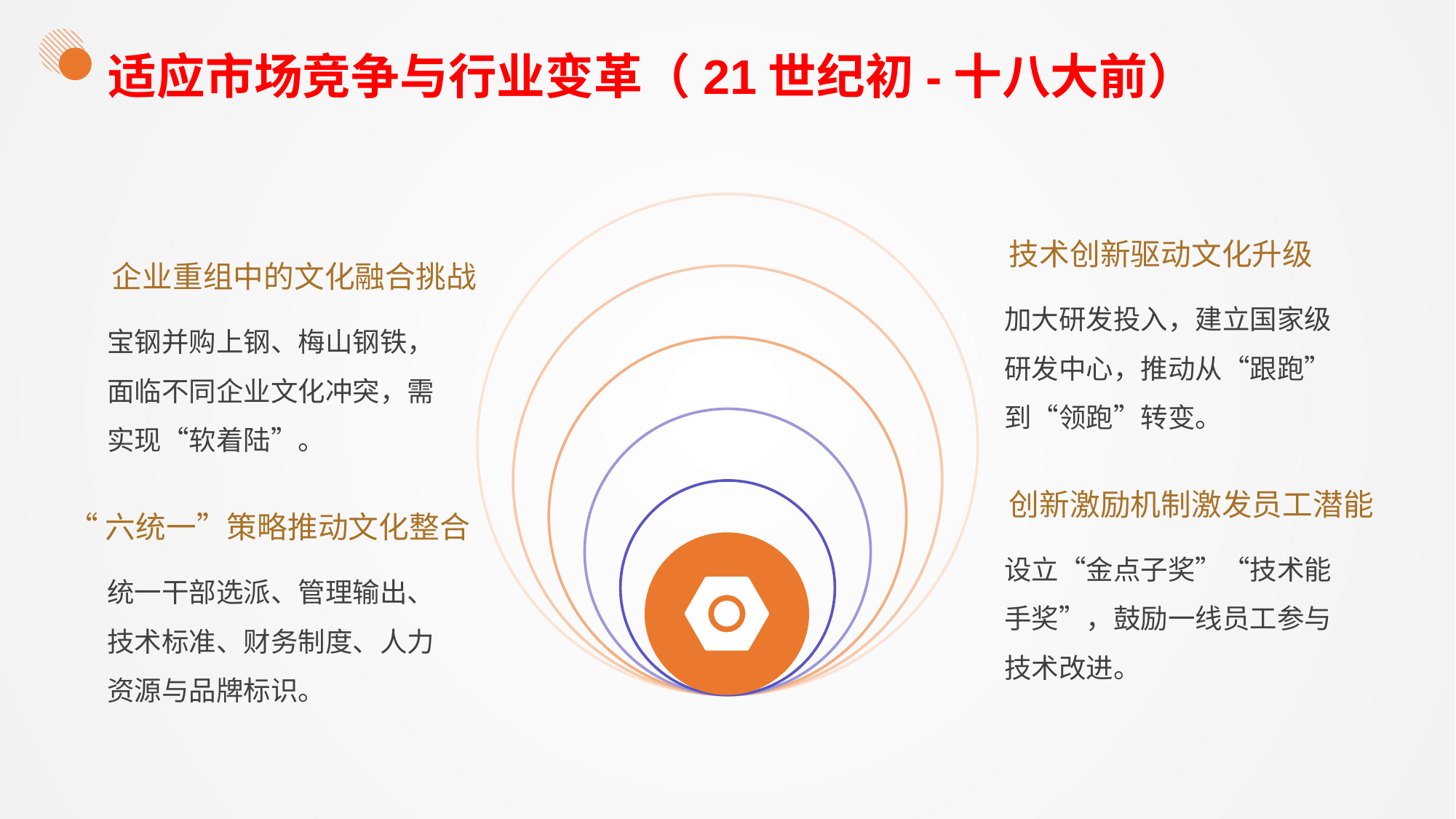

适应市场竞争与行业变革（21世纪初-十八大前）

技术创新驱动文化升级
企业重组中的文化融合挑战

加大研发投入，建立国家级研发中心，推动从“跟跑”到“领跑”转变。
宝钢并购上钢、梅山钢铁，面临不同企业文化冲突，需实现“软着陆”。

创新激励机制激发员工潜能

“六统一”策略推动文化整合
设立“金点子奖”“技术能手奖”，鼓励一线员工参与技术改进。

统一干部选派、管理输出、技术标准、财务制度、人力资源与品牌标识。